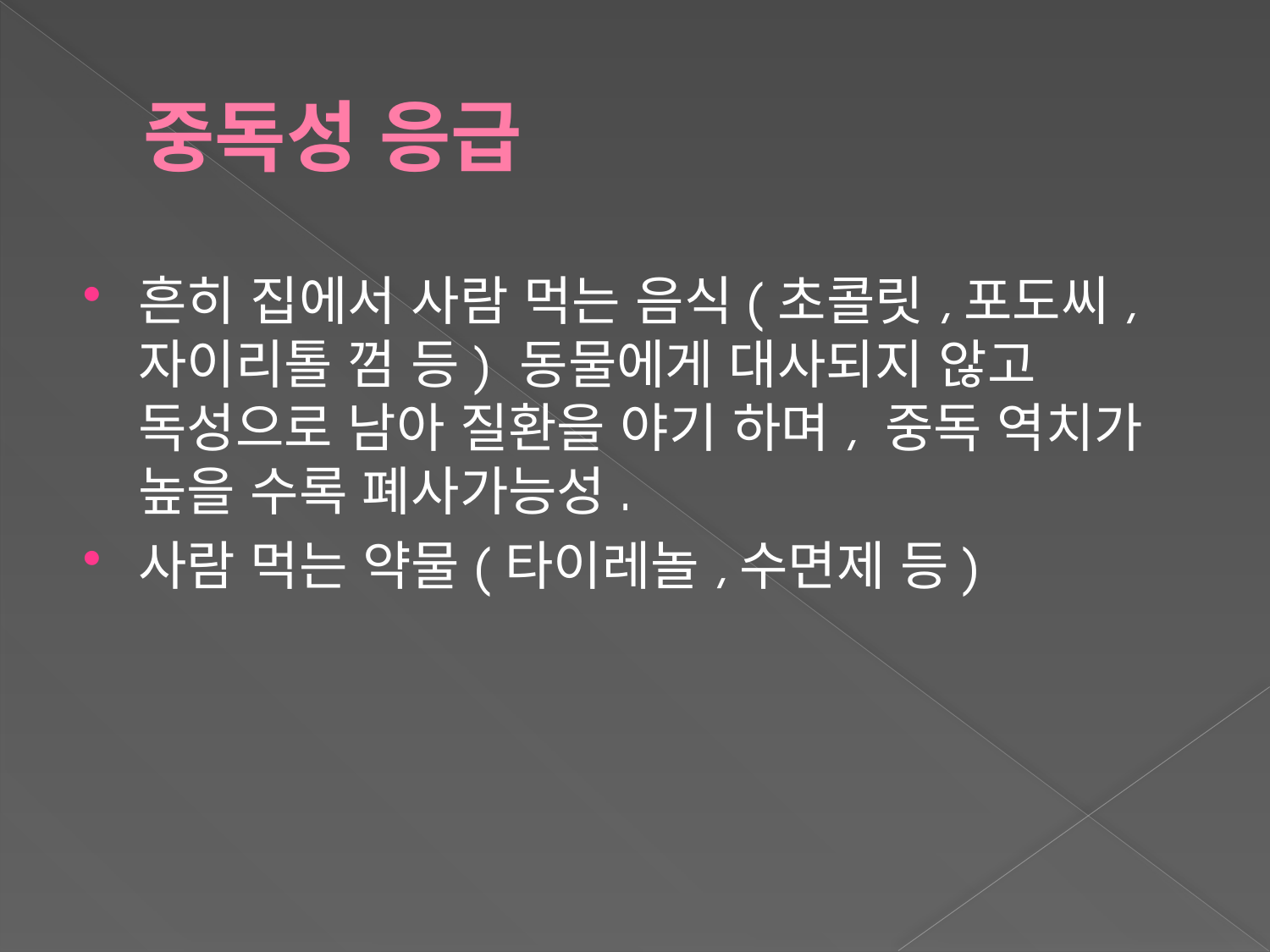

# 중독성 응급
흔히 집에서 사람 먹는 음식(초콜릿,포도씨,자이리톨 껌 등) 동물에게 대사되지 않고 독성으로 남아 질환을 야기 하며, 중독 역치가 높을 수록 폐사가능성.
사람 먹는 약물(타이레놀,수면제 등)